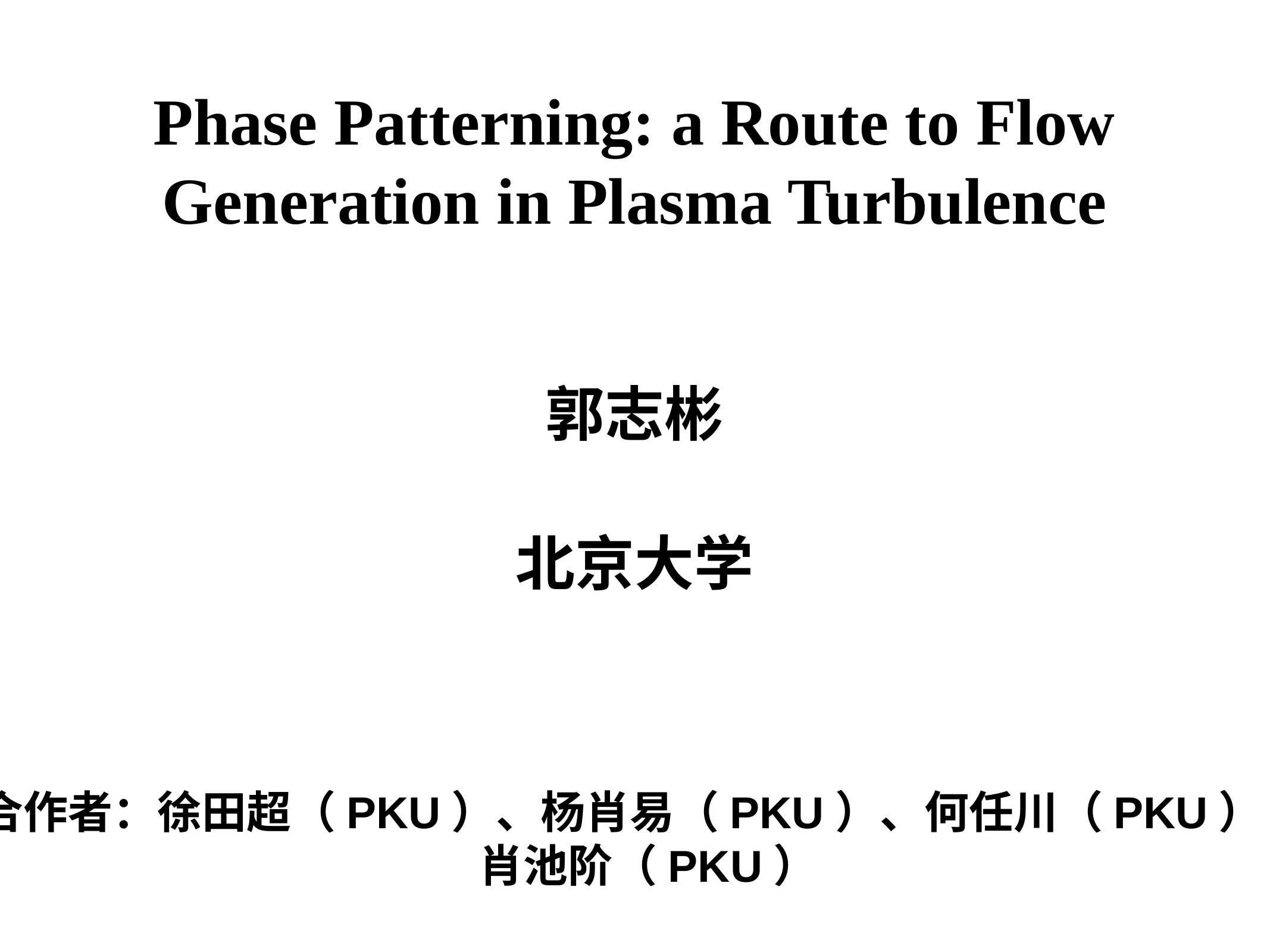

# Phase Patterning: a Route to Flow Generation in Plasma Turbulence
郭志彬
北京大学
合作者：徐田超（PKU）、杨肖易（PKU）、何任川（PKU） 、
肖池阶（PKU）